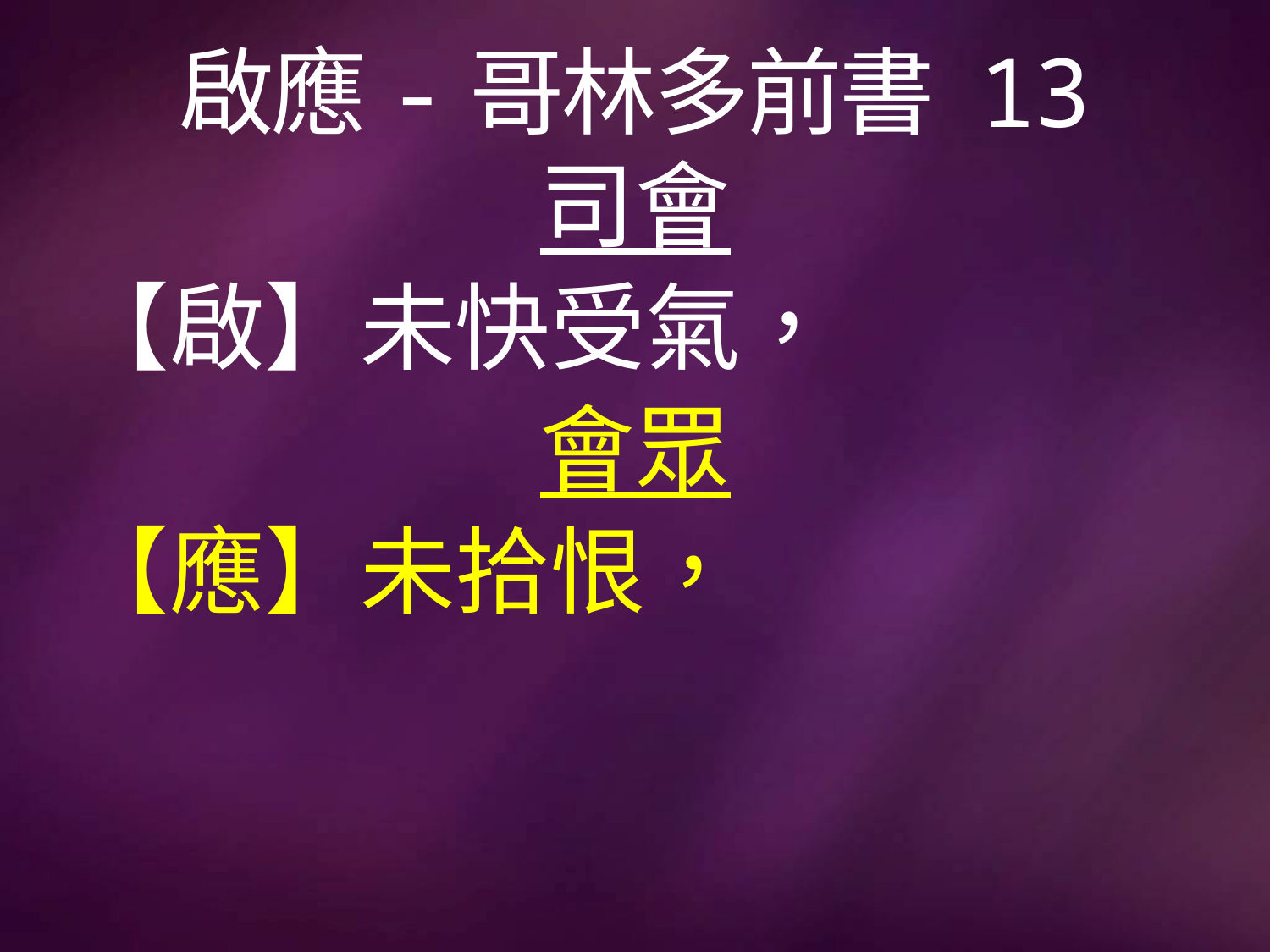

# 啟應-哥林多前書 13
司會
【啟】未快受氣，
會眾
【應】未拾恨，